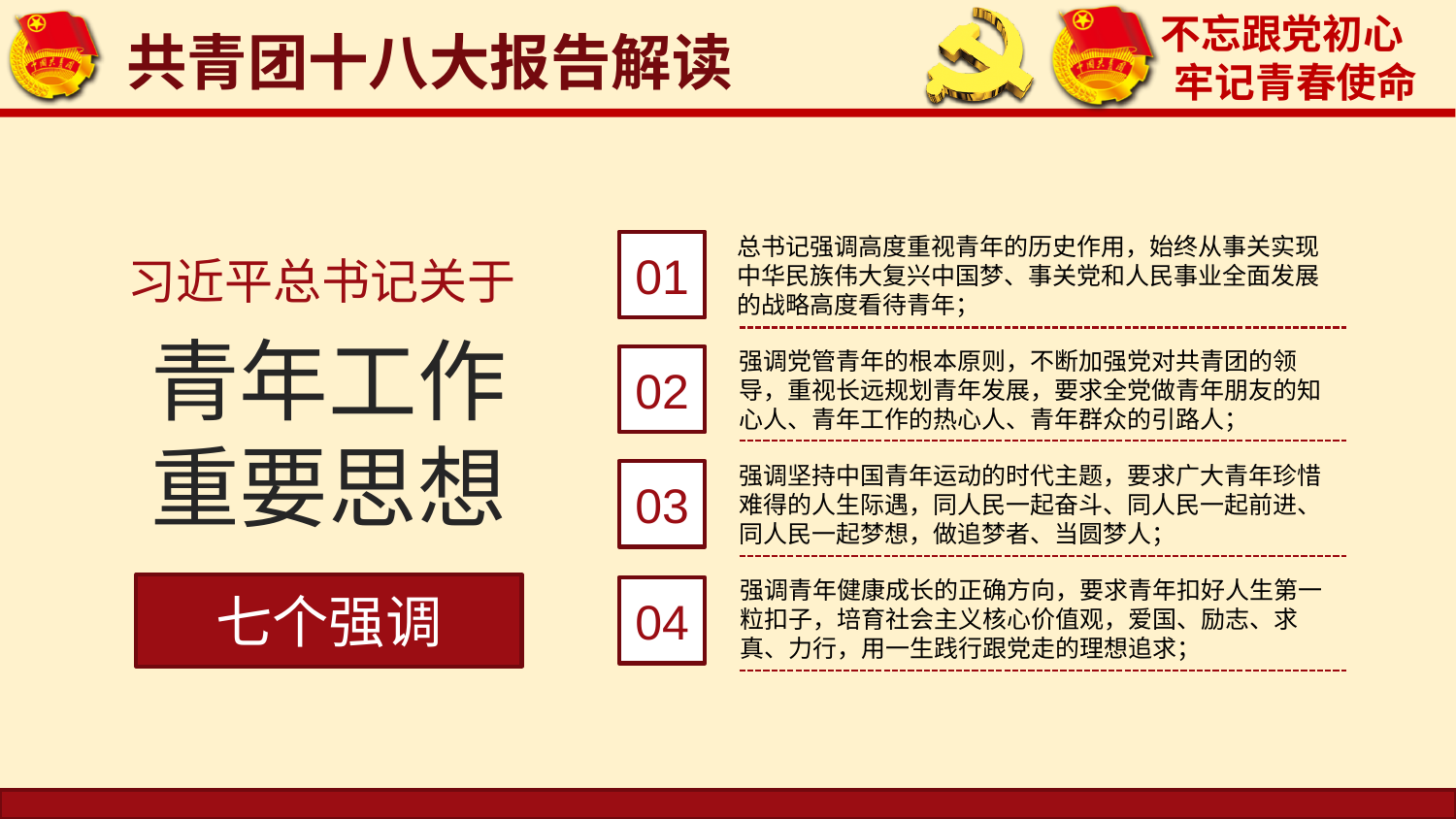

共青团十八大报告解读
总书记强调高度重视青年的历史作用，始终从事关实现中华民族伟大复兴中国梦、事关党和人民事业全面发展的战略高度看待青年；
01
习近平总书记关于
青年工作
重要思想
强调党管青年的根本原则，不断加强党对共青团的领导，重视长远规划青年发展，要求全党做青年朋友的知心人、青年工作的热心人、青年群众的引路人；
02
强调坚持中国青年运动的时代主题，要求广大青年珍惜难得的人生际遇，同人民一起奋斗、同人民一起前进、同人民一起梦想，做追梦者、当圆梦人；
03
强调青年健康成长的正确方向，要求青年扣好人生第一粒扣子，培育社会主义核心价值观，爱国、励志、求真、力行，用一生践行跟党走的理想追求；
七个强调
04